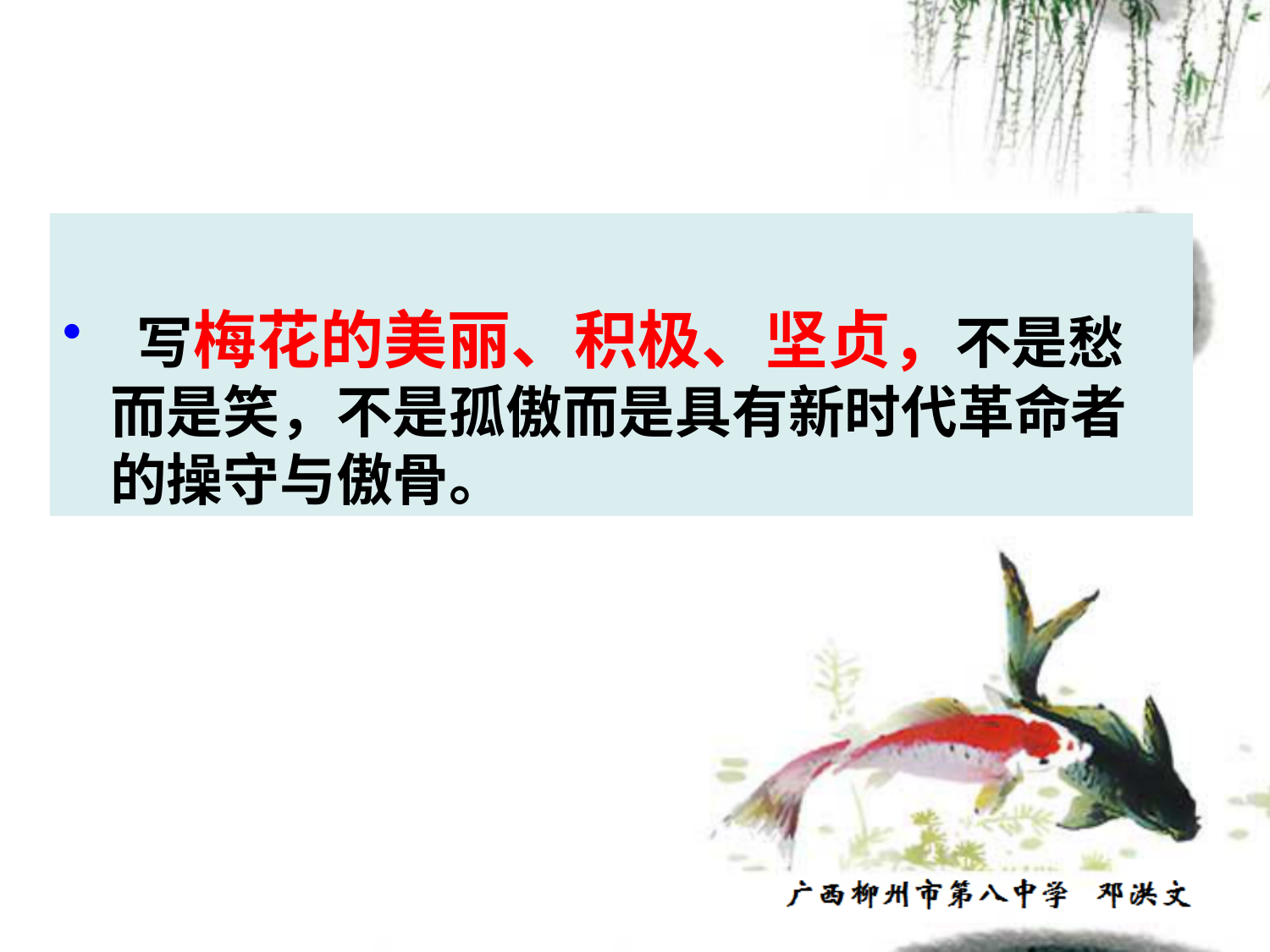

写梅花的美丽、积极、坚贞，不是愁而是笑，不是孤傲而是具有新时代革命者的操守与傲骨。